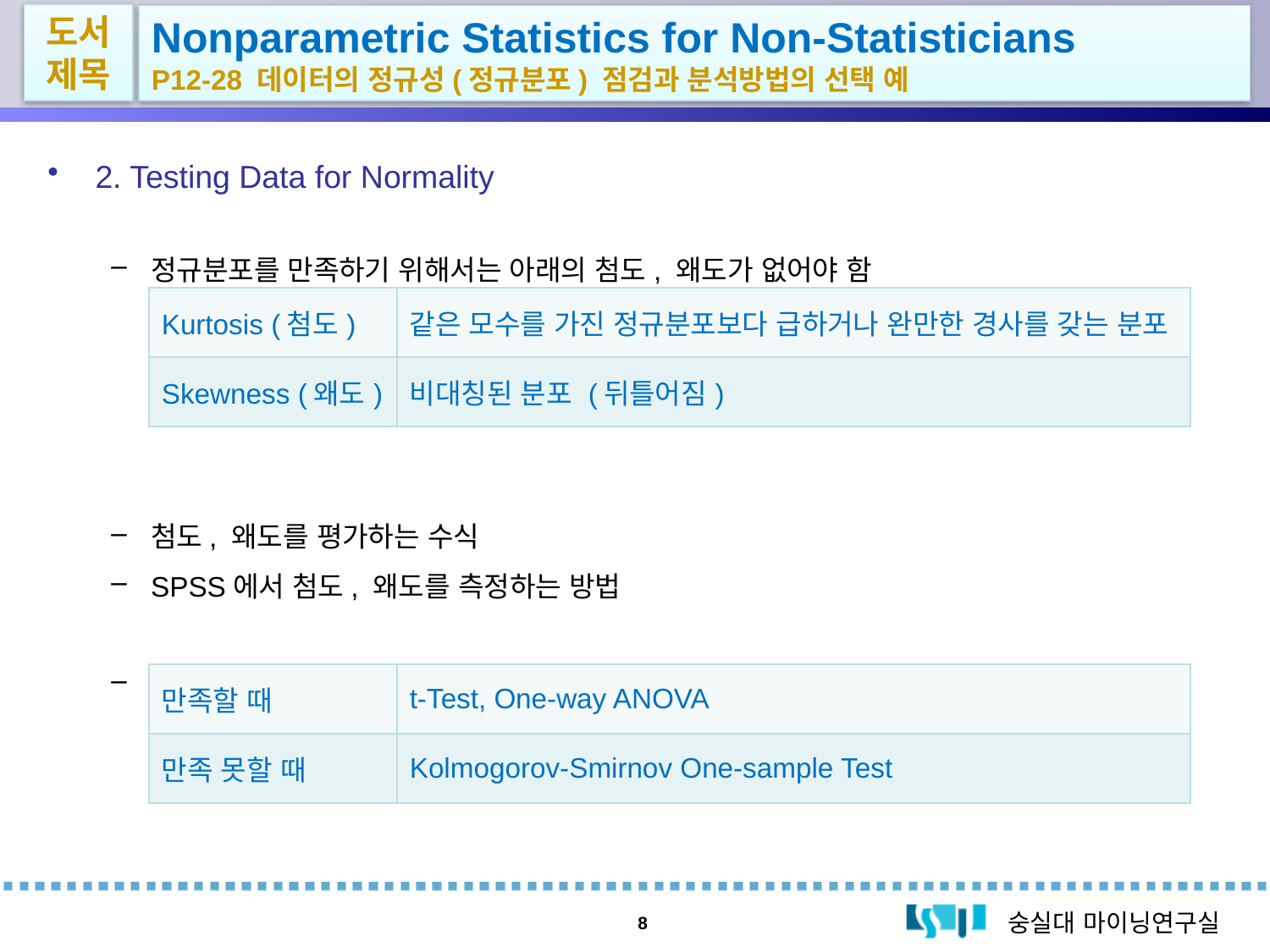

도서제목
Nonparametric Statistics for Non-Statisticians
P12-28 데이터의 정규성(정규분포) 점검과 분석방법의 선택 예
2. Testing Data for Normality

정규분포를 만족하기 위해서는 아래의 첨도, 왜도가 없어야 함

첨도, 왜도를 평가하는 수식
SPSS에서 첨도, 왜도를 측정하는 방법

정규분포 여부에 따른 분석방법 선택
| Kurtosis (첨도) | 같은 모수를 가진 정규분포보다 급하거나 완만한 경사를 갖는 분포 |
| --- | --- |
| Skewness (왜도) | 비대칭된 분포 (뒤틀어짐) |
| 만족할 때 | t-Test, One-way ANOVA |
| --- | --- |
| 만족 못할 때 | Kolmogorov-Smirnov One-sample Test |